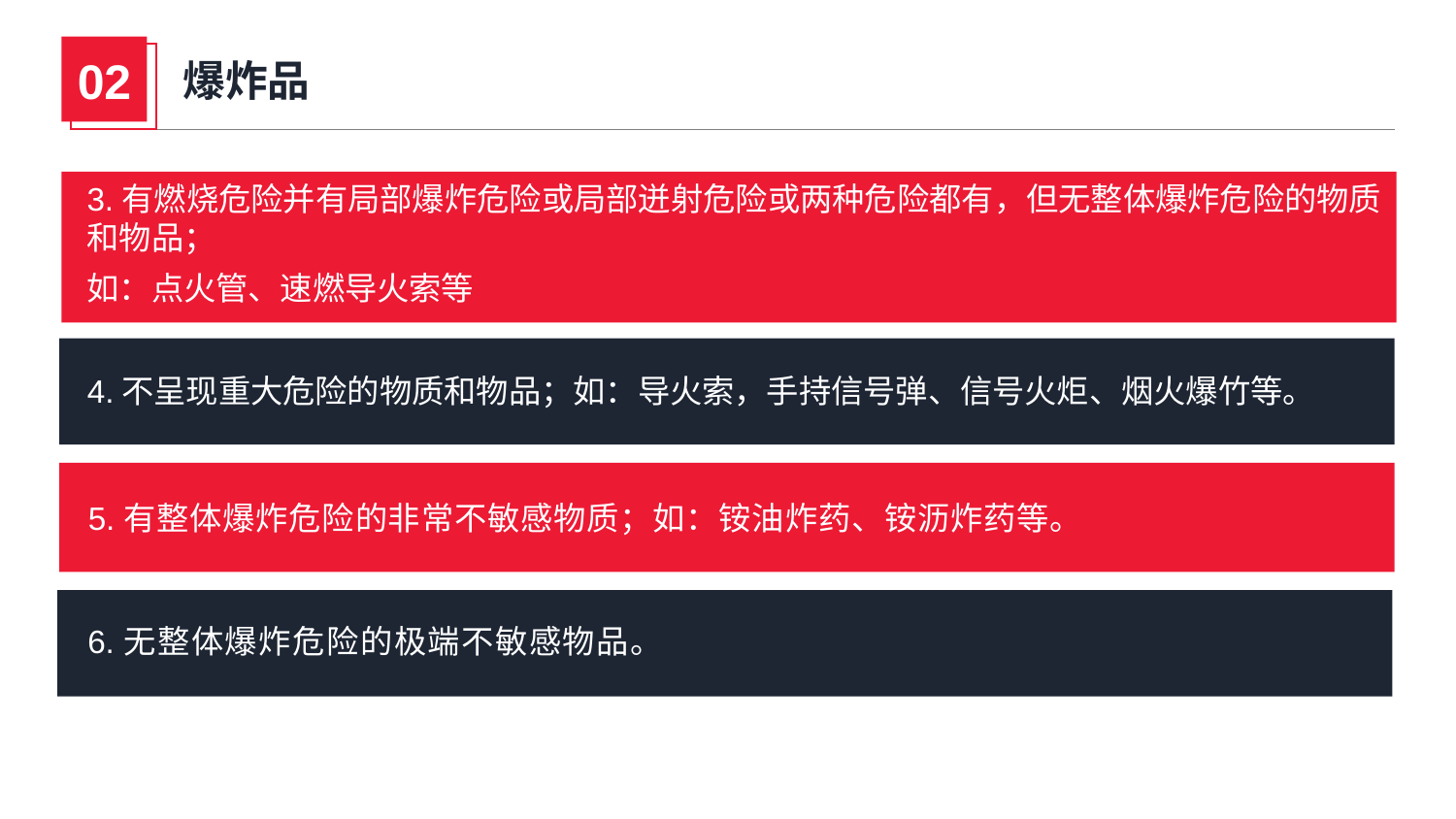

02
爆炸品

3.有燃烧危险并有局部爆炸危险或局部迸射危险或两种危险都有，但无整体爆炸危险的物质和物品；
如：点火管、速燃导火索等

4.不呈现重大危险的物质和物品；如：导火索，手持信号弹、信号火炬、烟火爆竹等。

5.有整体爆炸危险的非常不敏感物质；如：铵油炸药、铵沥炸药等。

6.无整体爆炸危险的极端不敏感物品。